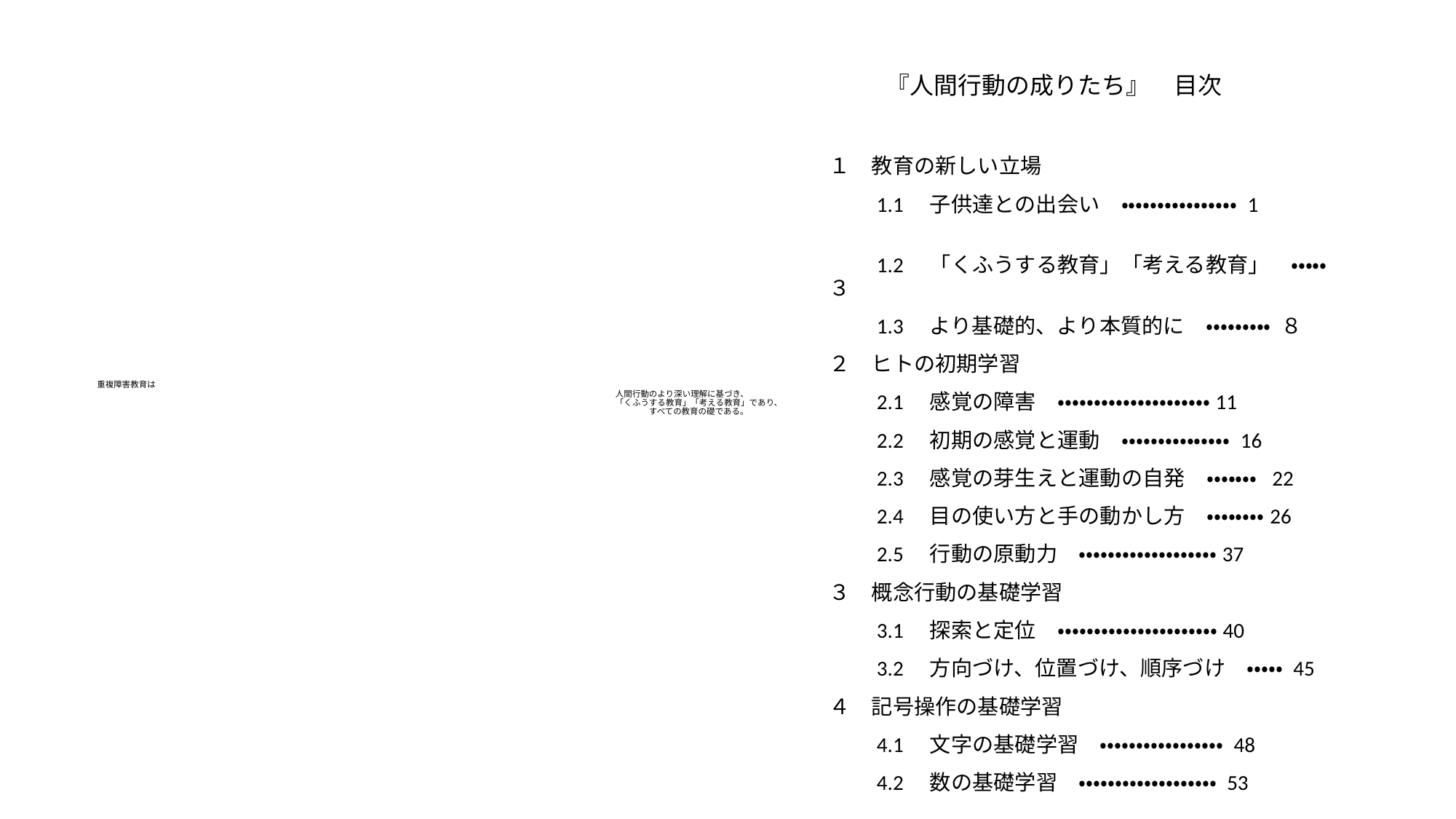

『人間行動の成りたち』　目次
１　教育の新しい立場
　　1.1　子供達との出会い　・・・・・・・・・・・・・・・・ 1
　　1.2　「くふうする教育」「考える教育」　・・・・・  ３
　　1.3　より基礎的、より本質的に　・・・・・・・・・  ８
２　ヒトの初期学習
　　2.1　感覚の障害　・・・・・・・・・・・・・・・・・・・・・11
　　2.2　初期の感覚と運動　・・・・・・・・・・・・・・・ 16
　　2.3　感覚の芽生えと運動の自発　・・・・・・・  22
　　2.4　目の使い方と手の動かし方　・・・・・・・・26
　　2.5　行動の原動力　・・・・・・・・・・・・・・・・・・・37
３　概念行動の基礎学習
　　3.1　探索と定位　・・・・・・・・・・・・・・・・・・・・・・40
　　3.2　方向づけ、位置づけ、順序づけ　・・・・・ 45
４　記号操作の基礎学習
　　4.1　文字の基礎学習　・・・・・・・・・・・・・・・・・ 48
　　4.2　数の基礎学習　・・・・・・・・・・・・・・・・・・・ 53
# 重複障害教育は 　　　　　　　　　　　　　　　　　　　　　　　　　　　　　　　　　　　　　　　　　　　　　　　　　　　　　　　　　　　　　　　人間行動のより深い理解に基づき、 　　　　　　　　　　　　　　　　　　　　　　　　　　　　　　　　　　　　　　　　　　　　　　　　　　　　　　　　　　　　　　　「くふうする教育」「考える教育」であり、 　　　　　　　　　　　　　　　　　　　　　　　　　　　　　　　　　　　　　　　　　　　　　　　　　　　　　　　　　　　　　　　　　　　すべての教育の礎である。